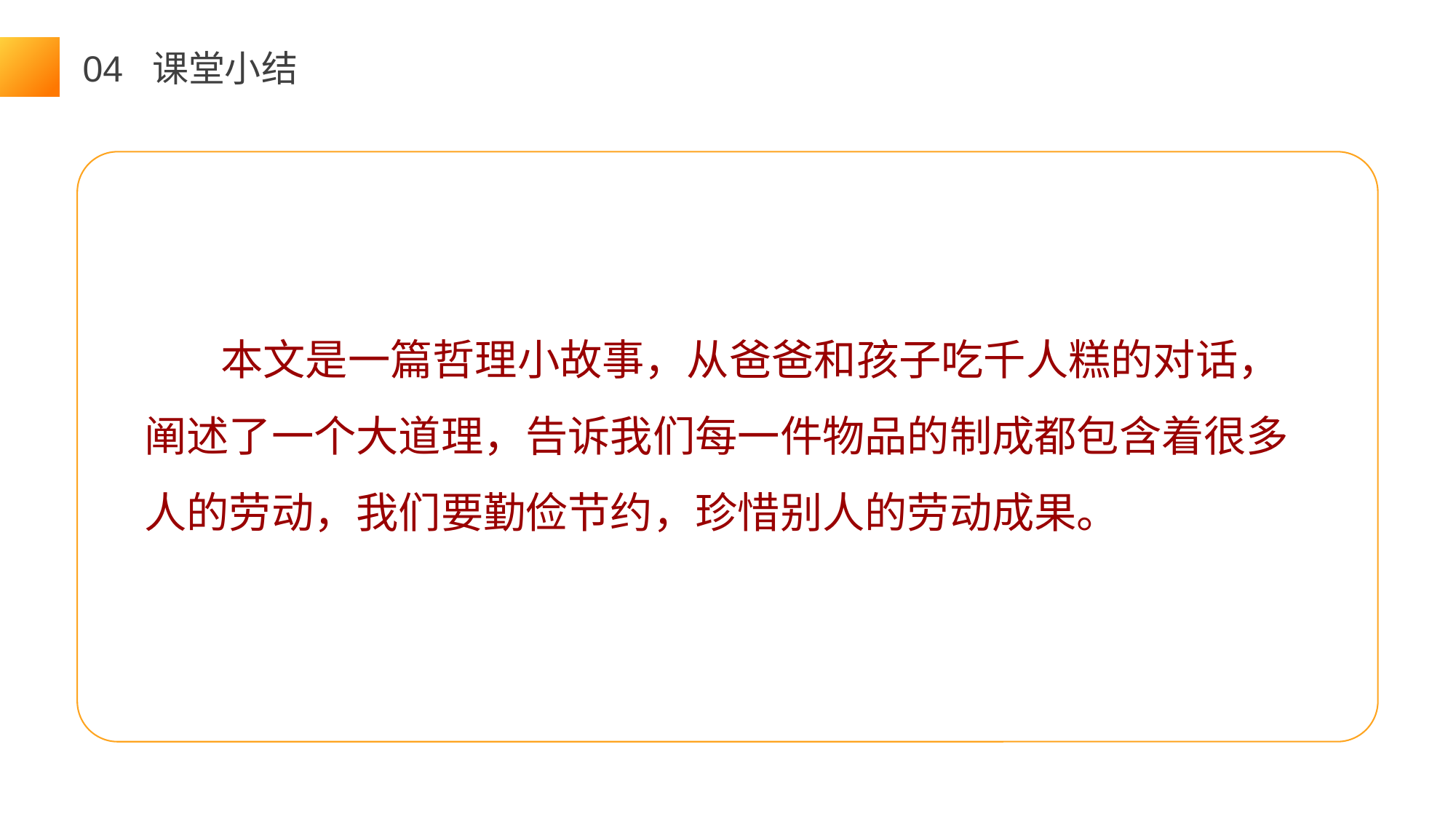

04  课堂小结
       本文是一篇哲理小故事，从爸爸和孩子吃千人糕的对话，阐述了一个大道理，告诉我们每一件物品的制成都包含着很多人的劳动，我们要勤俭节约，珍惜别人的劳动成果。